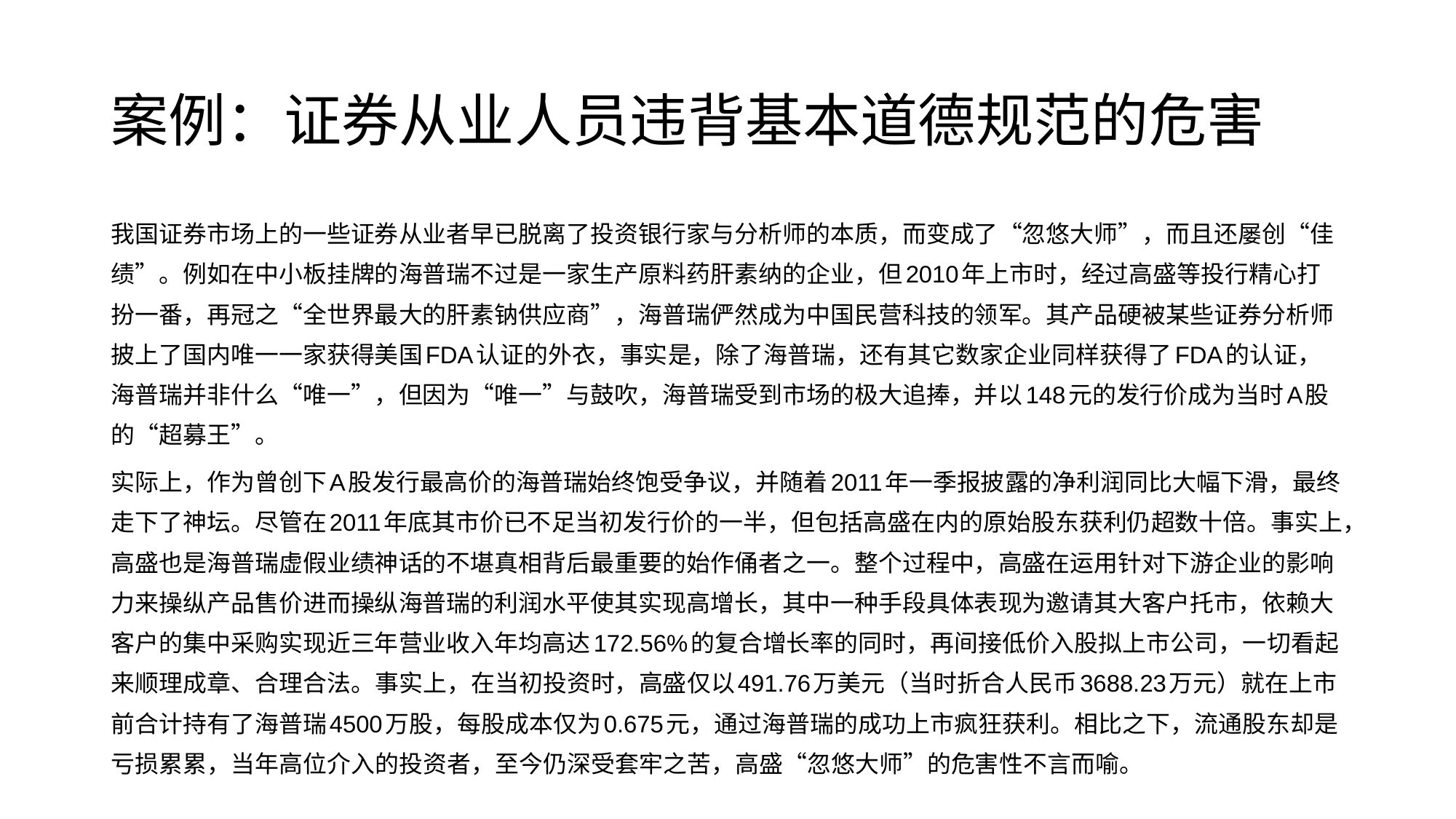

# 案例：证券从业人员违背基本道德规范的危害
我国证券市场上的一些证券从业者早已脱离了投资银行家与分析师的本质，而变成了“忽悠大师”，而且还屡创“佳绩”。例如在中小板挂牌的海普瑞不过是一家生产原料药肝素纳的企业，但2010年上市时，经过高盛等投行精心打扮一番，再冠之“全世界最大的肝素钠供应商”，海普瑞俨然成为中国民营科技的领军。其产品硬被某些证券分析师披上了国内唯一一家获得美国FDA认证的外衣，事实是，除了海普瑞，还有其它数家企业同样获得了FDA的认证，海普瑞并非什么“唯一”，但因为“唯一”与鼓吹，海普瑞受到市场的极大追捧，并以148元的发行价成为当时A股的“超募王”。
实际上，作为曾创下A股发行最高价的海普瑞始终饱受争议，并随着2011年一季报披露的净利润同比大幅下滑，最终走下了神坛。尽管在2011年底其市价已不足当初发行价的一半，但包括高盛在内的原始股东获利仍超数十倍。事实上，高盛也是海普瑞虚假业绩神话的不堪真相背后最重要的始作俑者之一。整个过程中，高盛在运用针对下游企业的影响力来操纵产品售价进而操纵海普瑞的利润水平使其实现高增长，其中一种手段具体表现为邀请其大客户托市，依赖大客户的集中采购实现近三年营业收入年均高达172.56%的复合增长率的同时，再间接低价入股拟上市公司，一切看起来顺理成章、合理合法。事实上，在当初投资时，高盛仅以491.76万美元（当时折合人民币3688.23万元）就在上市前合计持有了海普瑞4500万股，每股成本仅为0.675元，通过海普瑞的成功上市疯狂获利。相比之下，流通股东却是亏损累累，当年高位介入的投资者，至今仍深受套牢之苦，高盛“忽悠大师”的危害性不言而喻。